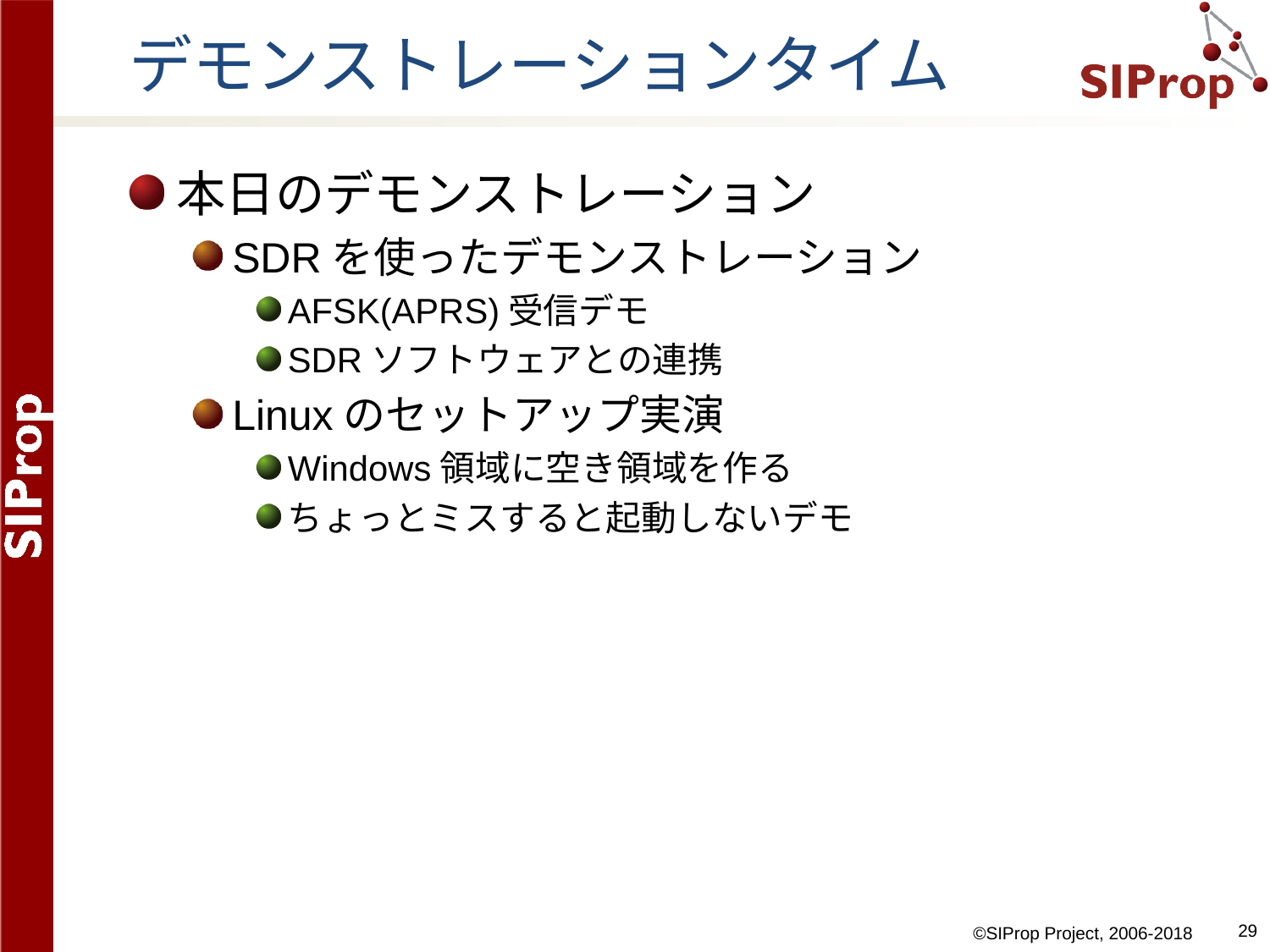

# デモンストレーションタイム
本日のデモンストレーション
SDRを使ったデモンストレーション
AFSK(APRS)受信デモ
SDRソフトウェアとの連携
Linuxのセットアップ実演
Windows領域に空き領域を作る
ちょっとミスすると起動しないデモ